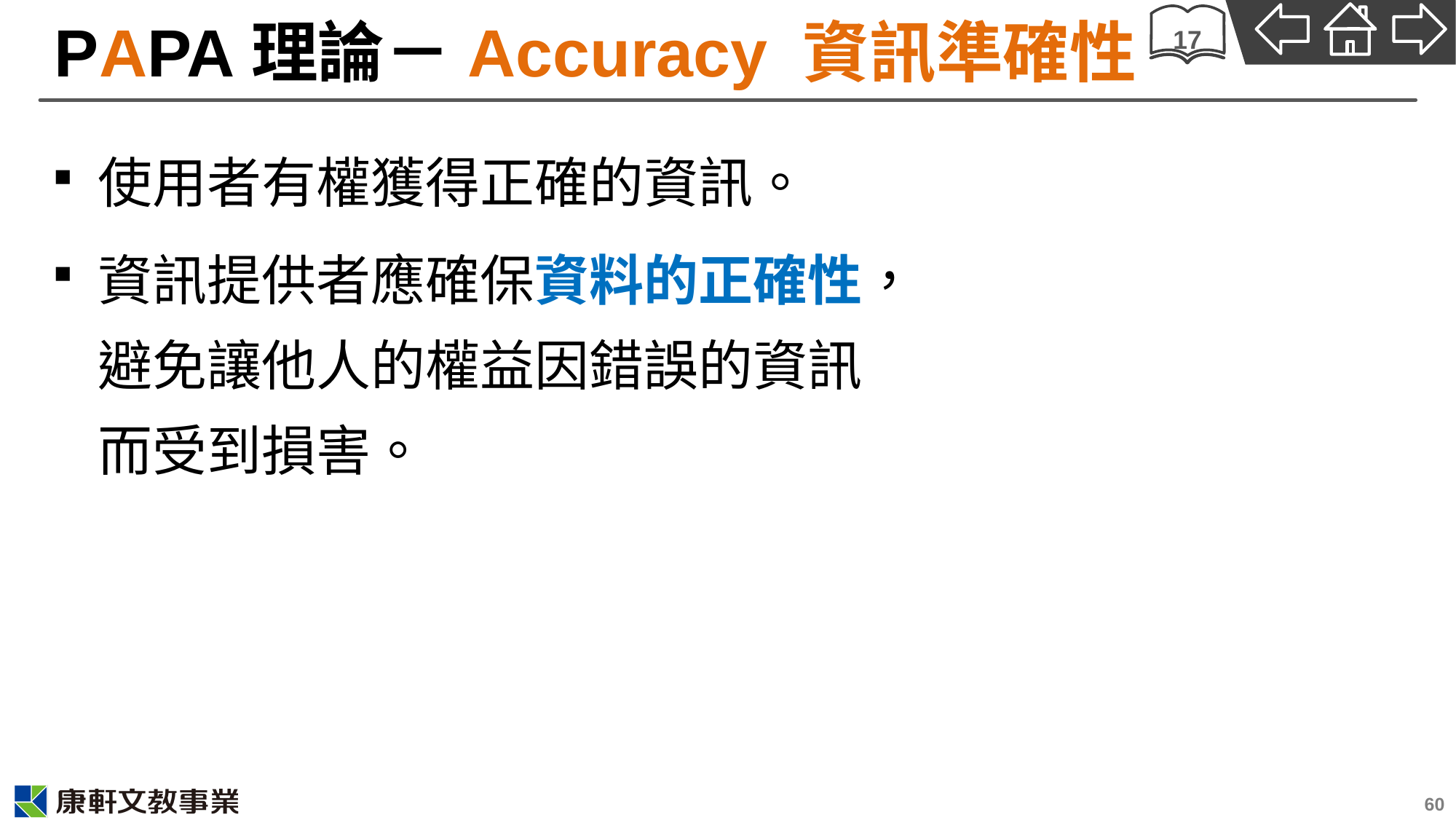

# PAPA理論－Accuracy 資訊準確性
17
使用者有權獲得正確的資訊。
資訊提供者應確保資料的正確性，避免讓他人的權益因錯誤的資訊而受到損害。

60